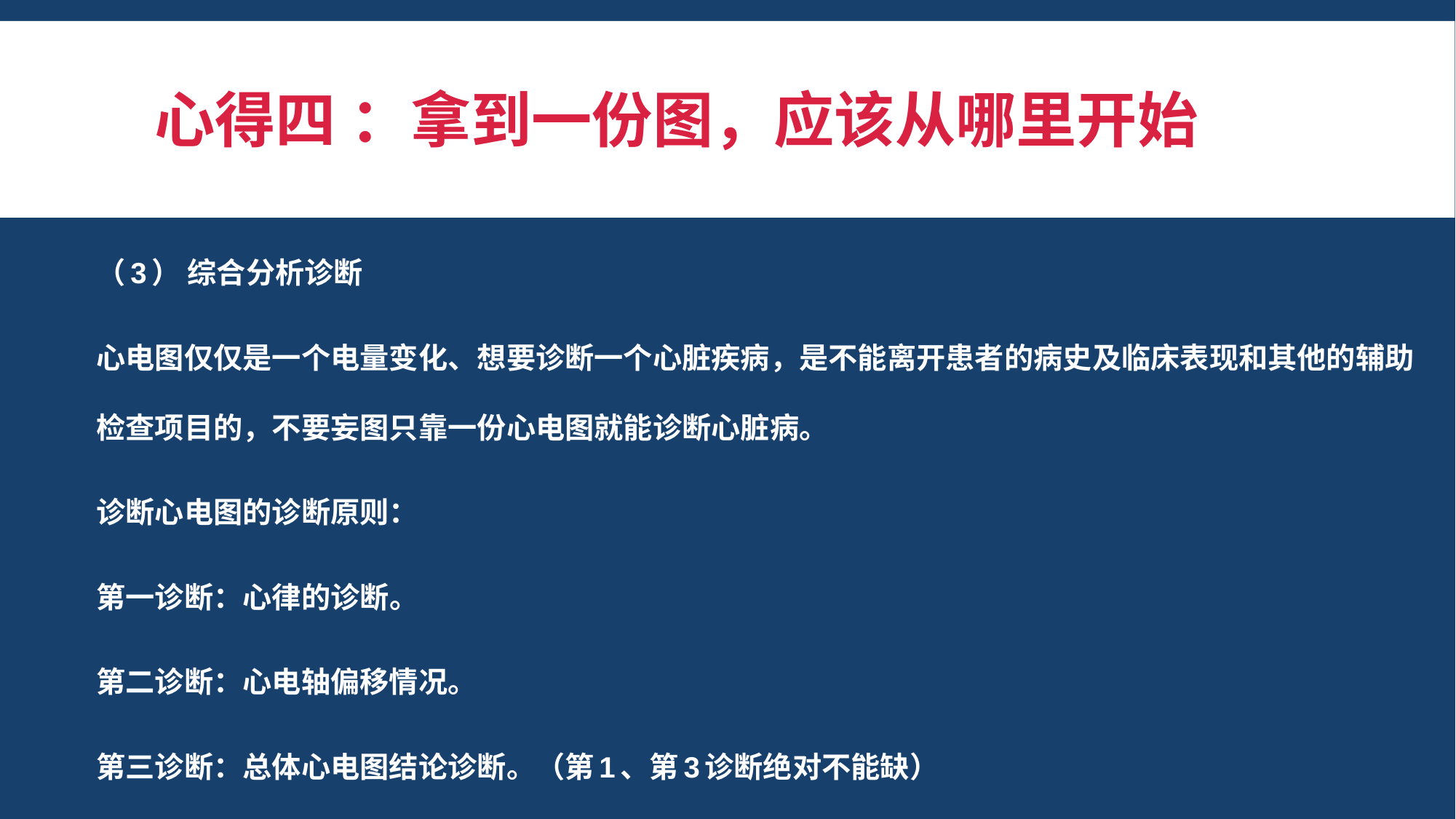

# 心得四 ：拿到一份图，应该从哪里开始
（3） 综合分析诊断
心电图仅仅是一个电量变化、想要诊断一个心脏疾病，是不能离开患者的病史及临床表现和其他的辅助检查项目的，不要妄图只靠一份心电图就能诊断心脏病。
诊断心电图的诊断原则：
第一诊断：心律的诊断。
第二诊断：心电轴偏移情况。
第三诊断：总体心电图结论诊断。（第1、第3诊断绝对不能缺）